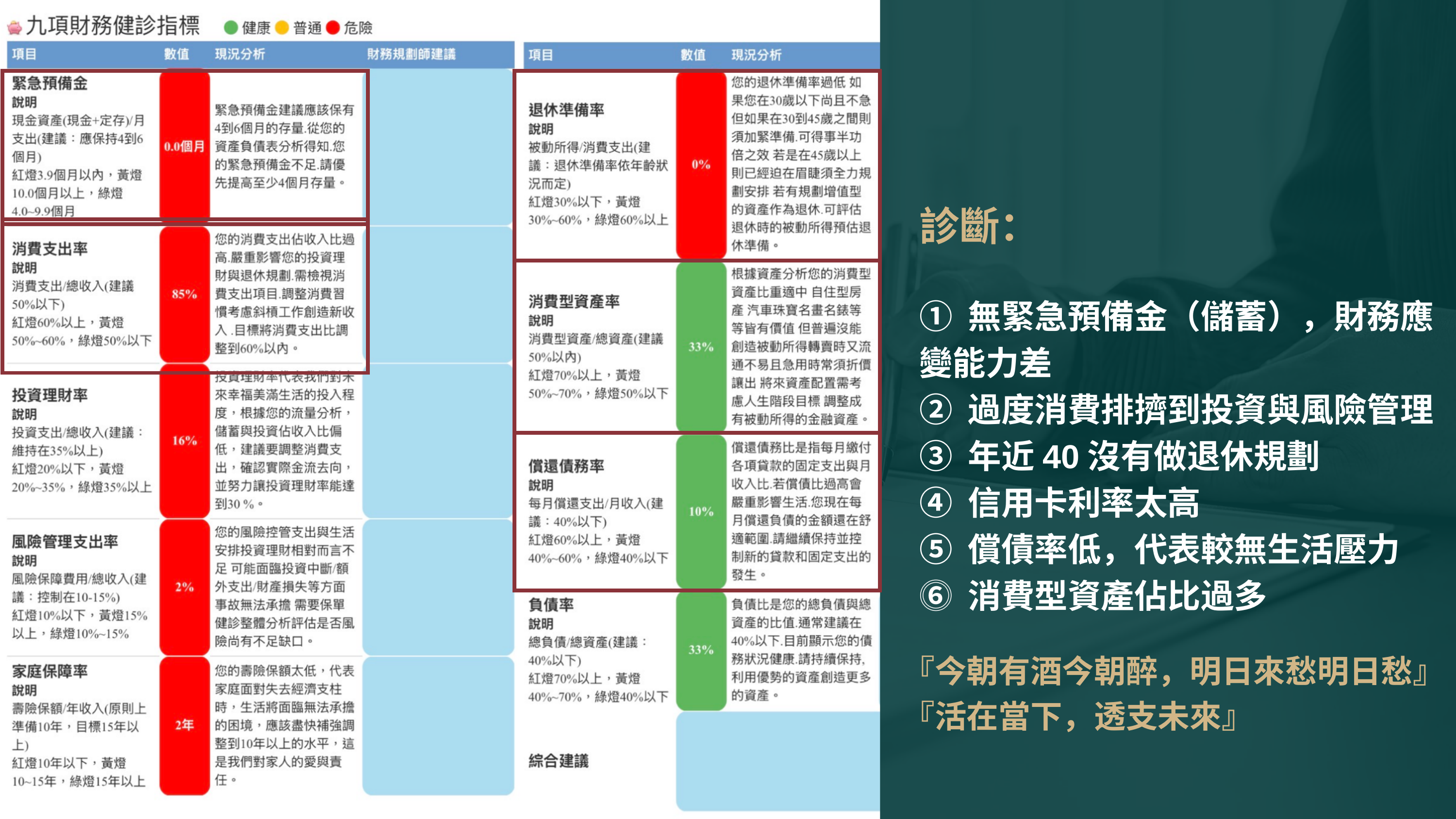

診斷：

① 無緊急預備金（儲蓄），財務應變能力差
② 過度消費排擠到投資與風險管理
③ 年近40沒有做退休規劃
④ 信用卡利率太高
⑤ 償債率低，代表較無生活壓力
⓺ 消費型資產佔比過多

『今朝有酒今朝醉，明日來愁明日愁』
『活在當下，透支未來』